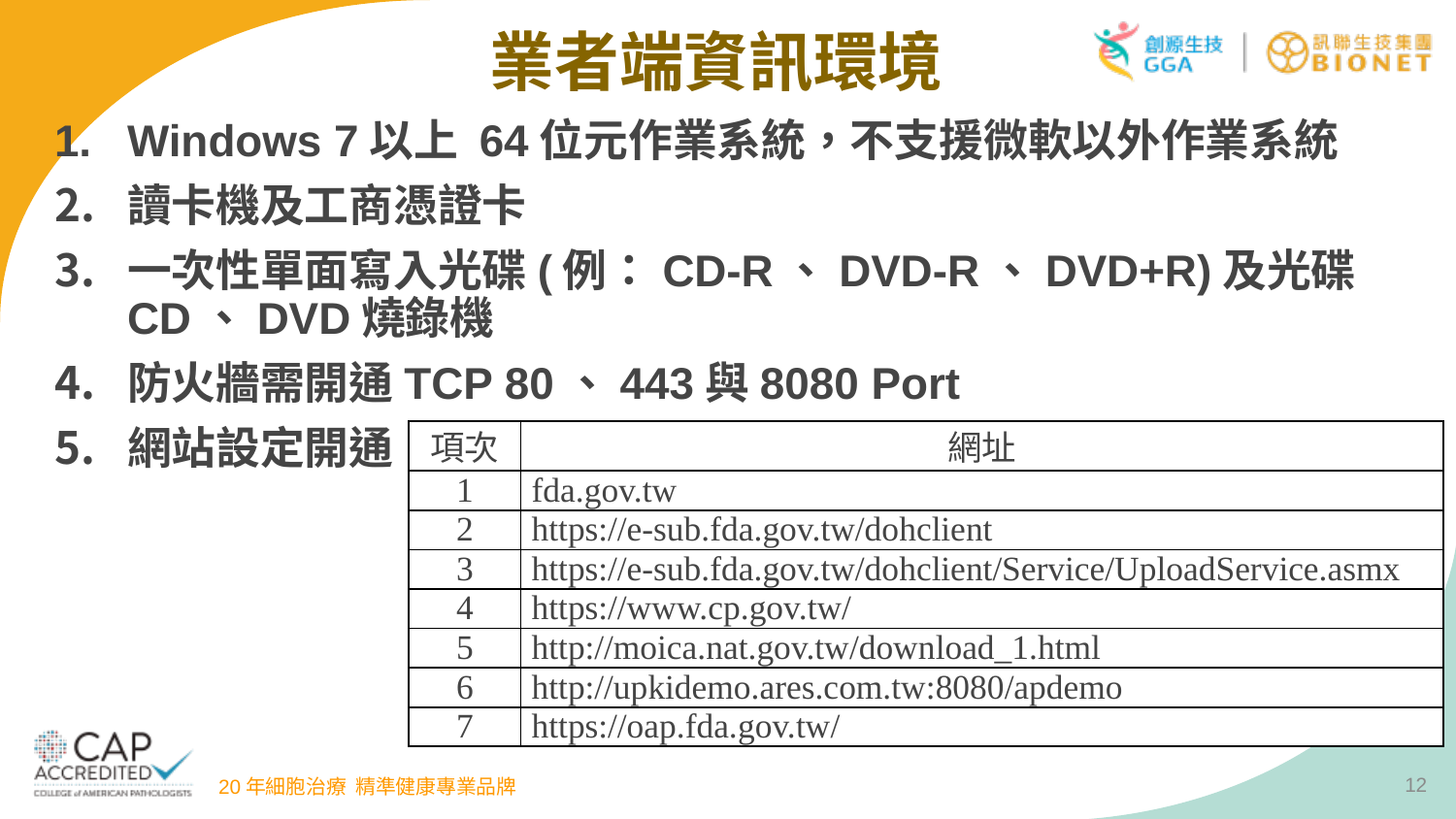

12
# 業者端資訊環境
Windows 7以上 64位元作業系統，不支援微軟以外作業系統
讀卡機及工商憑證卡
一次性單面寫入光碟(例：CD-R、DVD-R、DVD+R)及光碟CD、DVD燒錄機
防火牆需開通TCP 80、443與8080 Port
網站設定開通：
| 項次 | 網址 |
| --- | --- |
| 1 | fda.gov.tw |
| 2 | https://e-sub.fda.gov.tw/dohclient |
| 3 | https://e-sub.fda.gov.tw/dohclient/Service/UploadService.asmx |
| 4 | https://www.cp.gov.tw/ |
| 5 | http://moica.nat.gov.tw/download\_1.html |
| 6 | http://upkidemo.ares.com.tw:8080/apdemo |
| 7 | https://oap.fda.gov.tw/ |